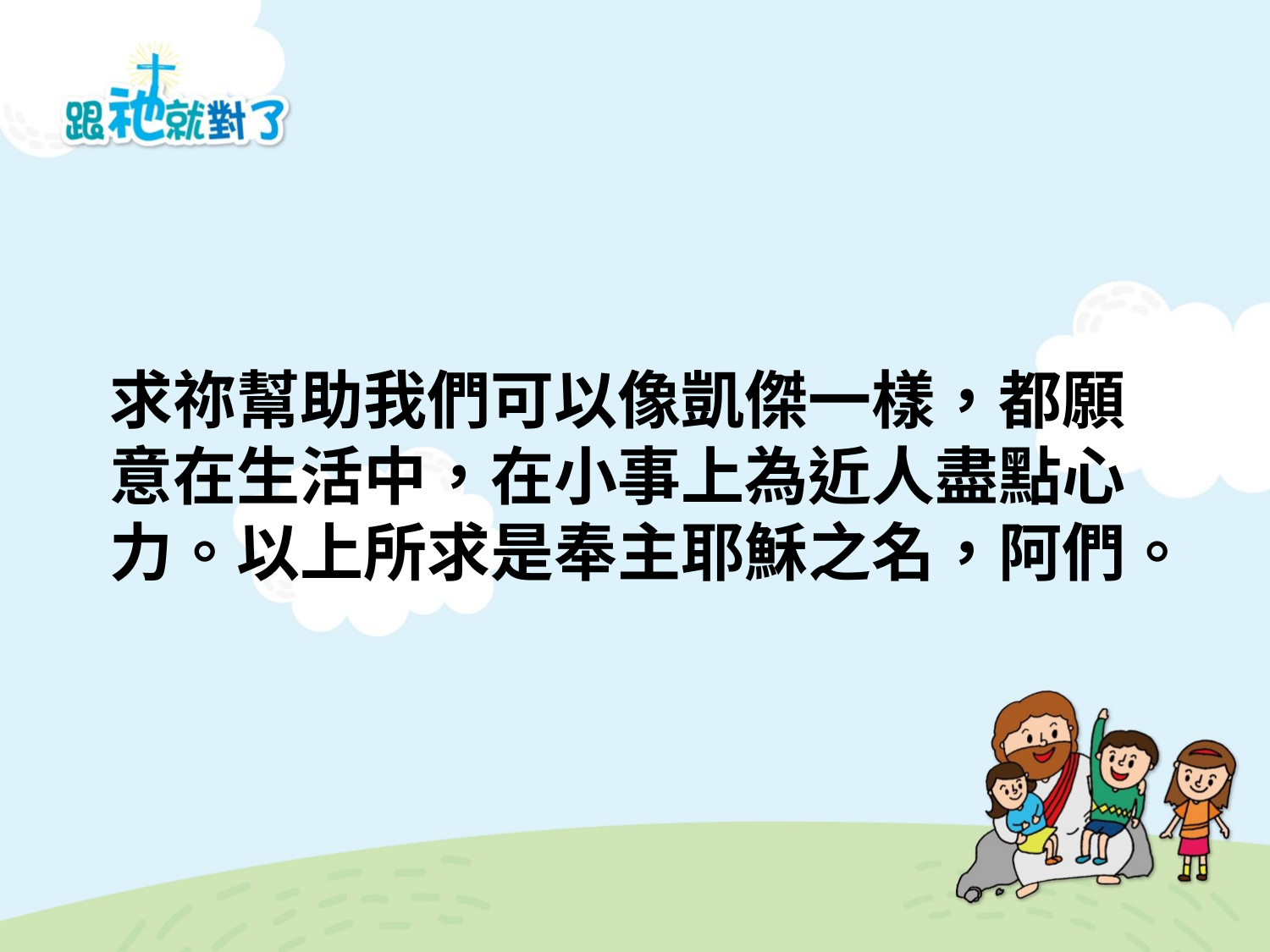

求祢幫助我們可以像凱傑一樣，都願意在生活中，在小事上為近人盡點心力。以上所求是奉主耶穌之名，阿們。